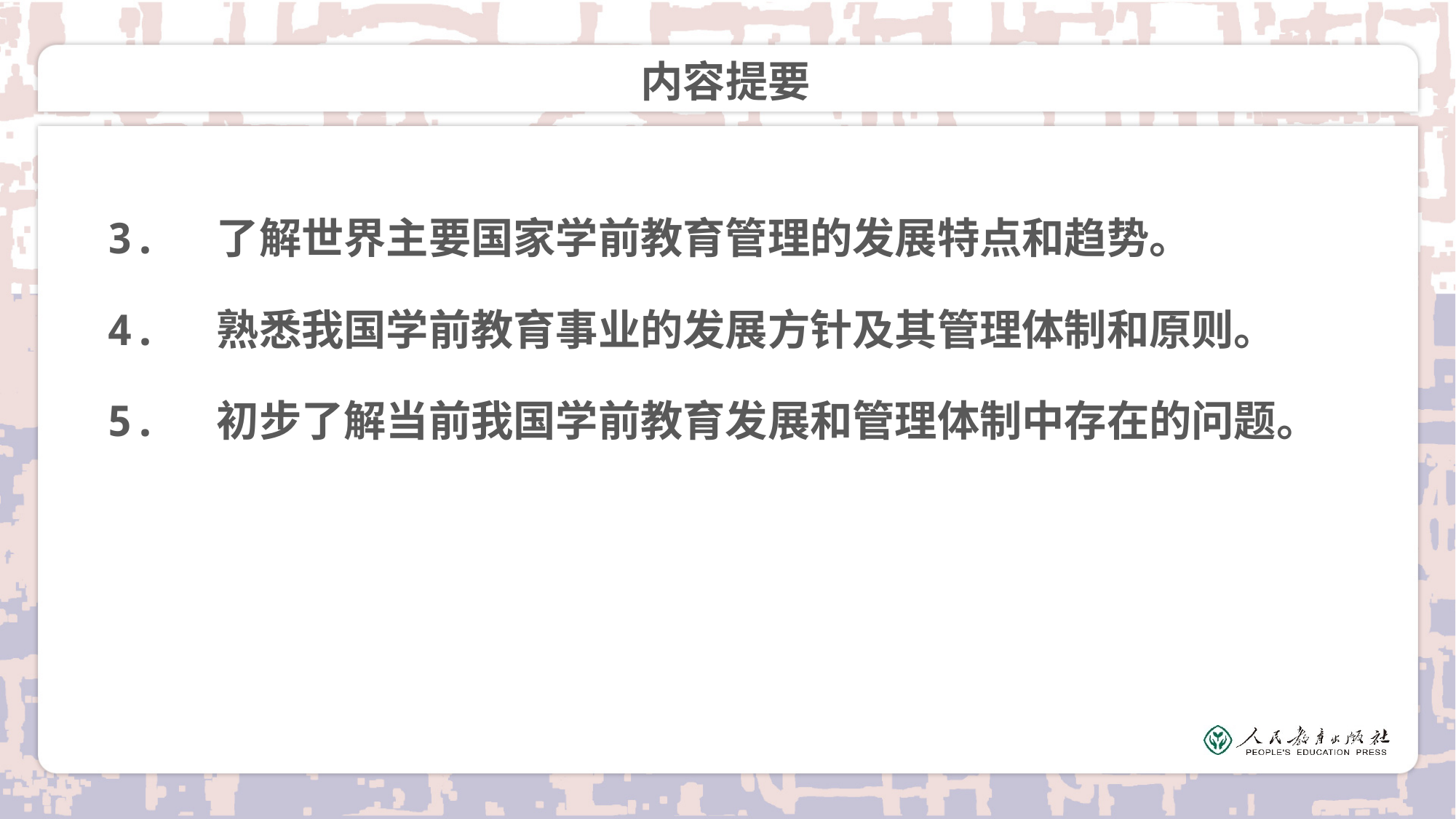

# 内容提要
3.	了解世界主要国家学前教育管理的发展特点和趋势。
4.	熟悉我国学前教育事业的发展方针及其管理体制和原则。
5.	初步了解当前我国学前教育发展和管理体制中存在的问题。